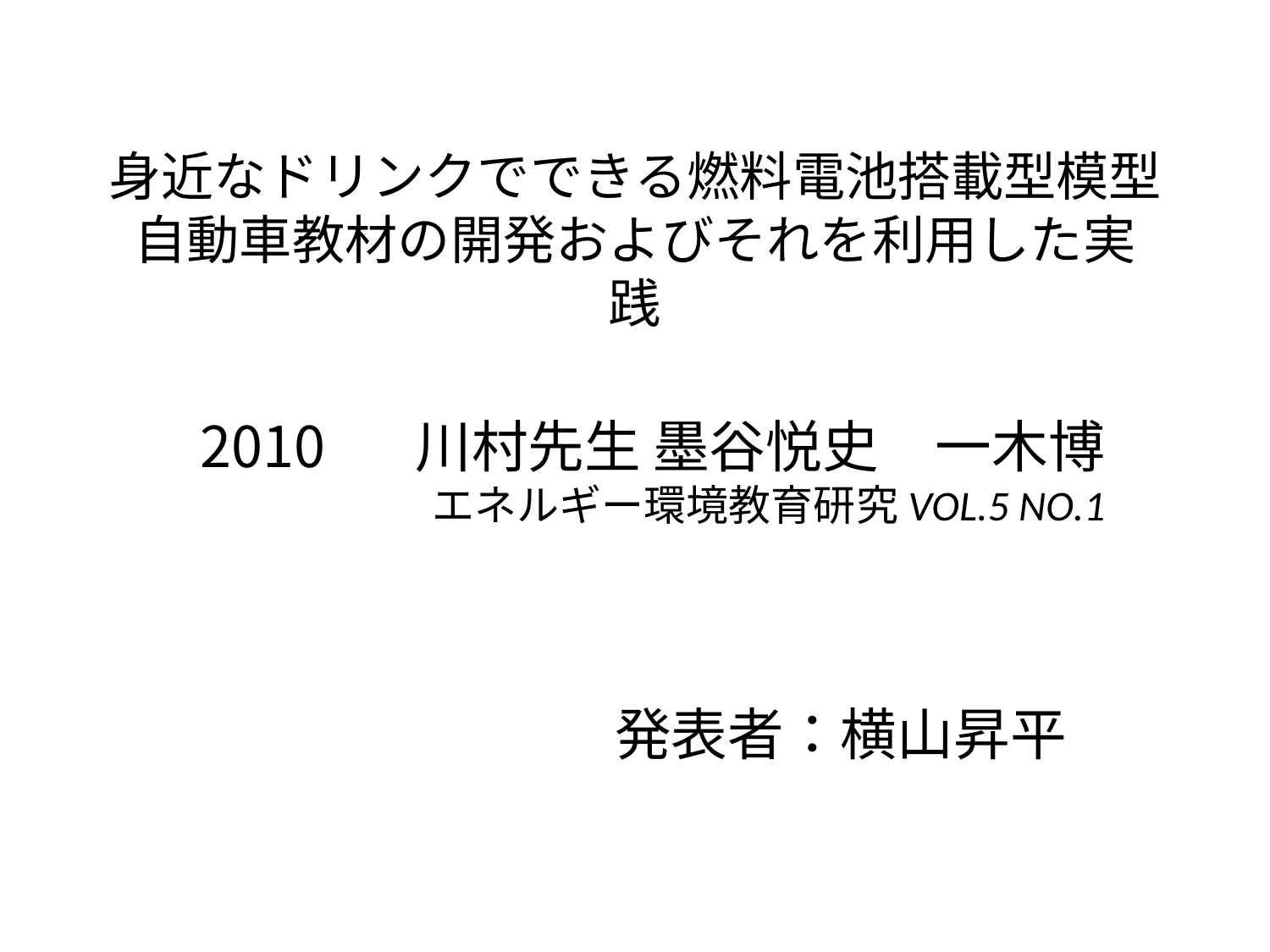

# 身近なドリンクでできる燃料電池搭載型模型自動車教材の開発およびそれを利用した実践
      川村先生	墨谷悦史　一木博
エネルギー環境教育研究VOL.5 NO.1
発表者：横山昇平